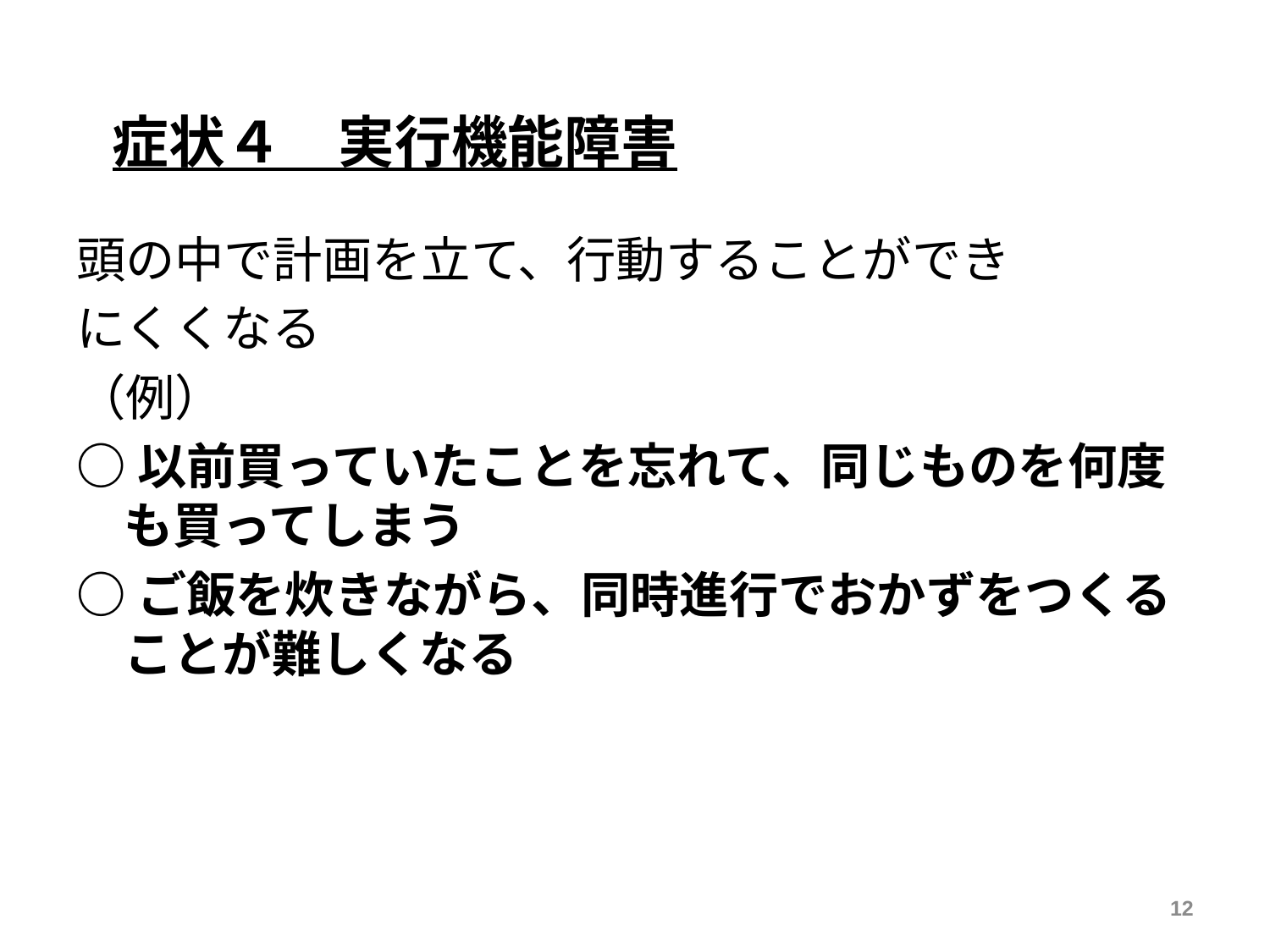

# 症状４　実行機能障害
頭の中で計画を立て、行動することができ
にくくなる
（例）
○以前買っていたことを忘れて、同じものを何度も買ってしまう
○ご飯を炊きながら、同時進行でおかずをつくることが難しくなる
12